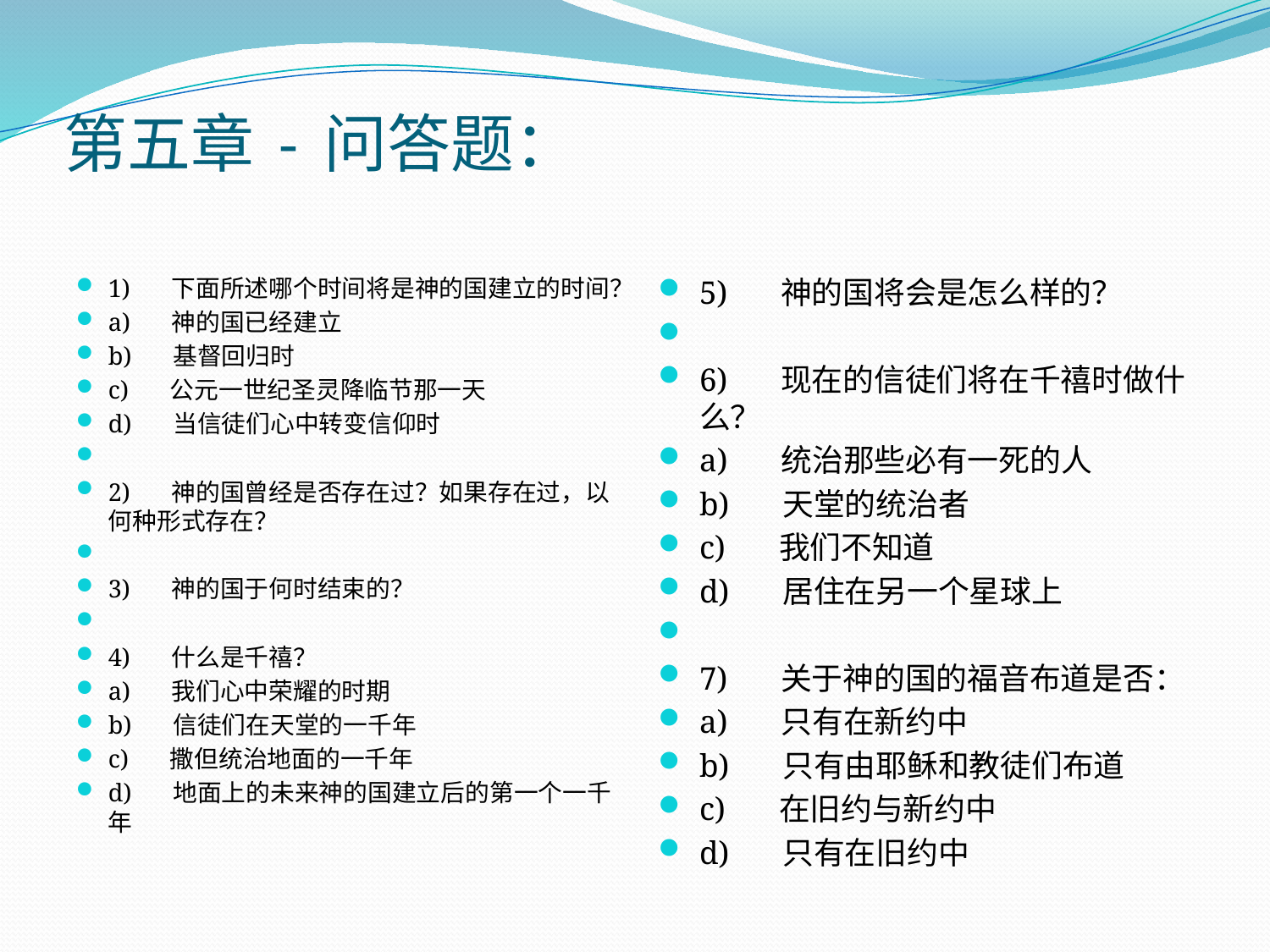

# 第五章 - 问答题：
1)      下面所述哪个时间将是神的国建立的时间？
a)      神的国已经建立
b)      基督回归时
c)      公元一世纪圣灵降临节那一天
d)      当信徒们心中转变信仰时

2)      神的国曾经是否存在过？如果存在过，以何种形式存在？

3)      神的国于何时结束的？

4)      什么是千禧？
a)      我们心中荣耀的时期
b)      信徒们在天堂的一千年
c)      撒但统治地面的一千年
d)      地面上的未来神的国建立后的第一个一千年
5)      神的国将会是怎么样的？

6)      现在的信徒们将在千禧时做什么？
a)      统治那些必有一死的人
b)      天堂的统治者
c)      我们不知道
d)      居住在另一个星球上

7)      关于神的国的福音布道是否：
a)      只有在新约中
b)      只有由耶稣和教徒们布道
c)      在旧约与新约中
d)      只有在旧约中